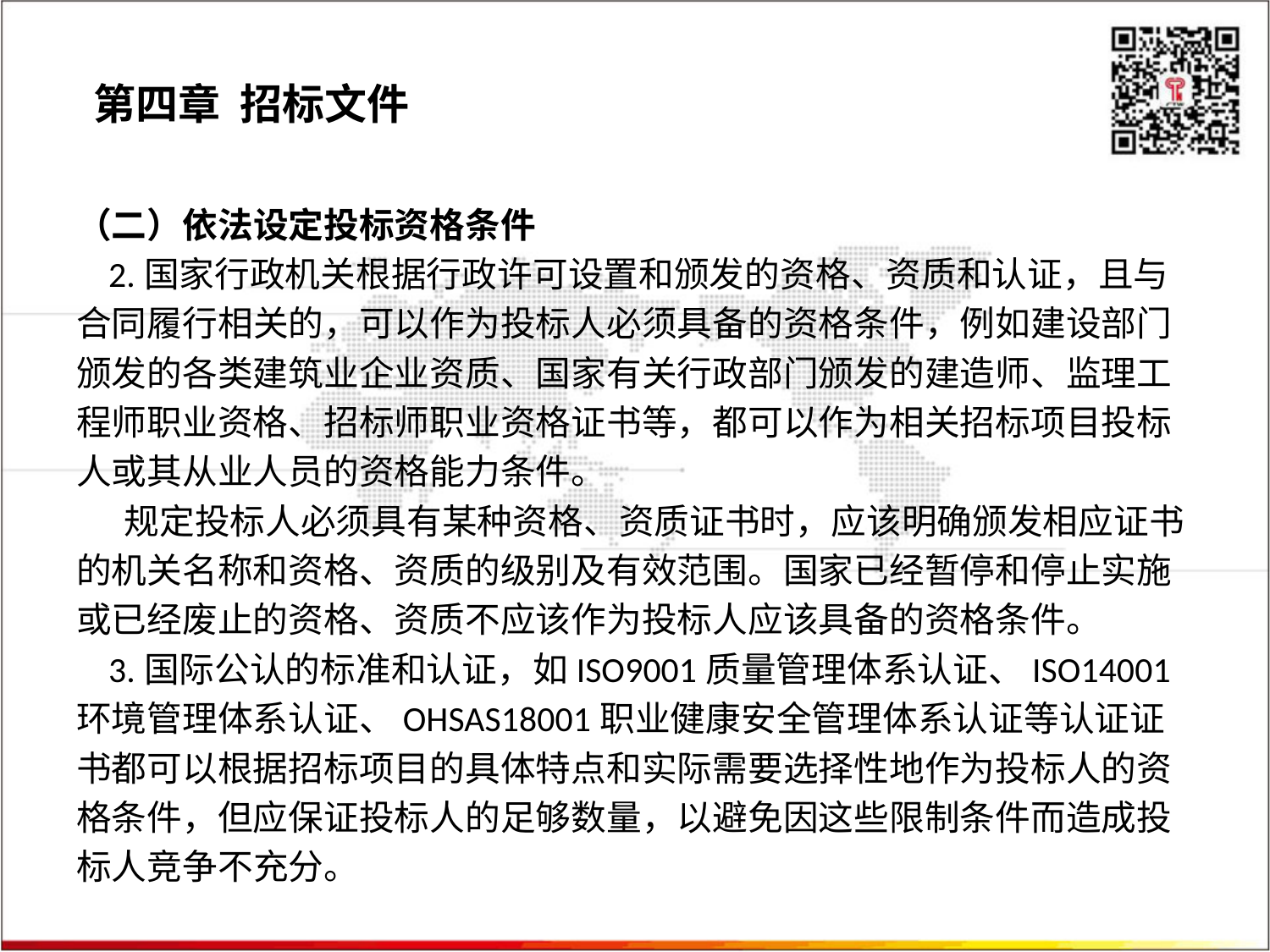

第四章  招标文件
（二）依法设定投标资格条件
    2.国家行政机关根据行政许可设置和颁发的资格、资质和认证，且与合同履行相关的，可以作为投标人必须具备的资格条件，例如建设部门颁发的各类建筑业企业资质、国家有关行政部门颁发的建造师、监理工程师职业资格、招标师职业资格证书等，都可以作为相关招标项目投标人或其从业人员的资格能力条件。
     规定投标人必须具有某种资格、资质证书时，应该明确颁发相应证书的机关名称和资格、资质的级别及有效范围。国家已经暂停和停止实施或已经废止的资格、资质不应该作为投标人应该具备的资格条件。
    3.国际公认的标准和认证，如ISO9001质量管理体系认证、ISO14001环境管理体系认证、OHSAS18001职业健康安全管理体系认证等认证证书都可以根据招标项目的具体特点和实际需要选择性地作为投标人的资格条件，但应保证投标人的足够数量，以避免因这些限制条件而造成投标人竞争不充分。